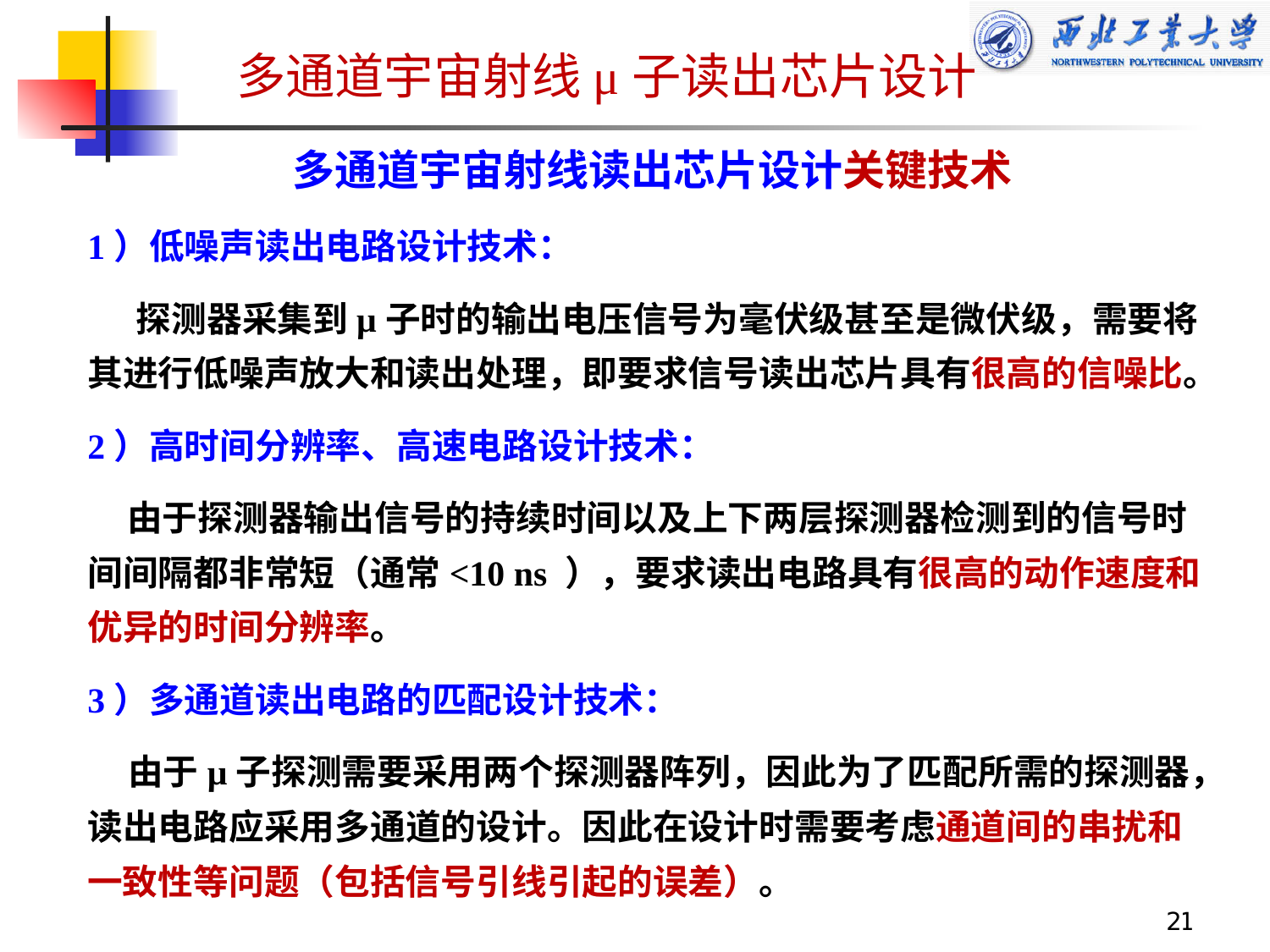

多通道宇宙射线μ子读出芯片设计
多通道宇宙射线读出芯片设计关键技术
1）低噪声读出电路设计技术：
     探测器采集到μ子时的输出电压信号为毫伏级甚至是微伏级，需要将其进行低噪声放大和读出处理，即要求信号读出芯片具有很高的信噪比。
2）高时间分辨率、高速电路设计技术：
    由于探测器输出信号的持续时间以及上下两层探测器检测到的信号时间间隔都非常短（通常<10 ns ），要求读出电路具有很高的动作速度和优异的时间分辨率。
3）多通道读出电路的匹配设计技术：
    由于μ子探测需要采用两个探测器阵列，因此为了匹配所需的探测器，读出电路应采用多通道的设计。因此在设计时需要考虑通道间的串扰和一致性等问题（包括信号引线引起的误差）。
21